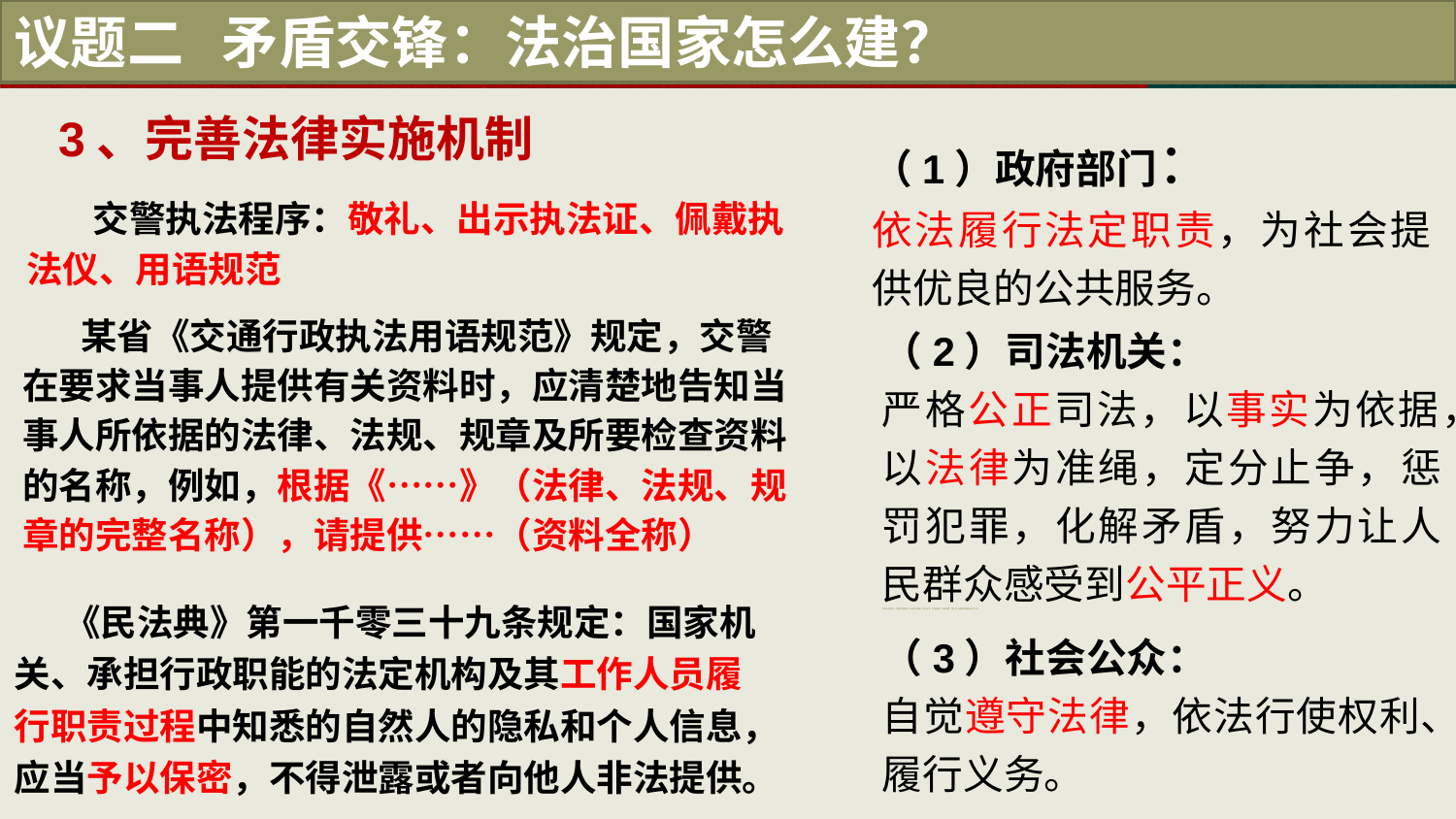

议题二   矛盾交锋：法治国家怎么建？
3、完善法律实施机制
（1）政府部门：
依法履行法定职责，为社会提供优良的公共服务。
       交警执法程序：敬礼、出示执法证、佩戴执法仪、用语规范
      某省《交通行政执法用语规范》规定，交警在要求当事人提供有关资料时，应清楚地告知当事人所依据的法律、法规、规章及所要检查资料的名称，例如，根据《……》（法律、法规、规章的完整名称），请提供……（资料全称）
（2）司法机关：
严格公正司法，以事实为依据，以法律为准绳，定分止争，惩罚犯罪，化解矛盾，努力让人民群众感受到公平正义。
严格公正司法，以事实为依据，以法律为准绳，定分止争，惩罚犯罪，化解矛盾，努力让人民群众感受到公平正义。
     《民法典》第一千零三十九条规定：国家机关、承担行政职能的法定机构及其工作人员履行职责过程中知悉的自然人的隐私和个人信息，应当予以保密，不得泄露或者向他人非法提供。
（3）社会公众：
自觉遵守法律，依法行使权利、履行义务。